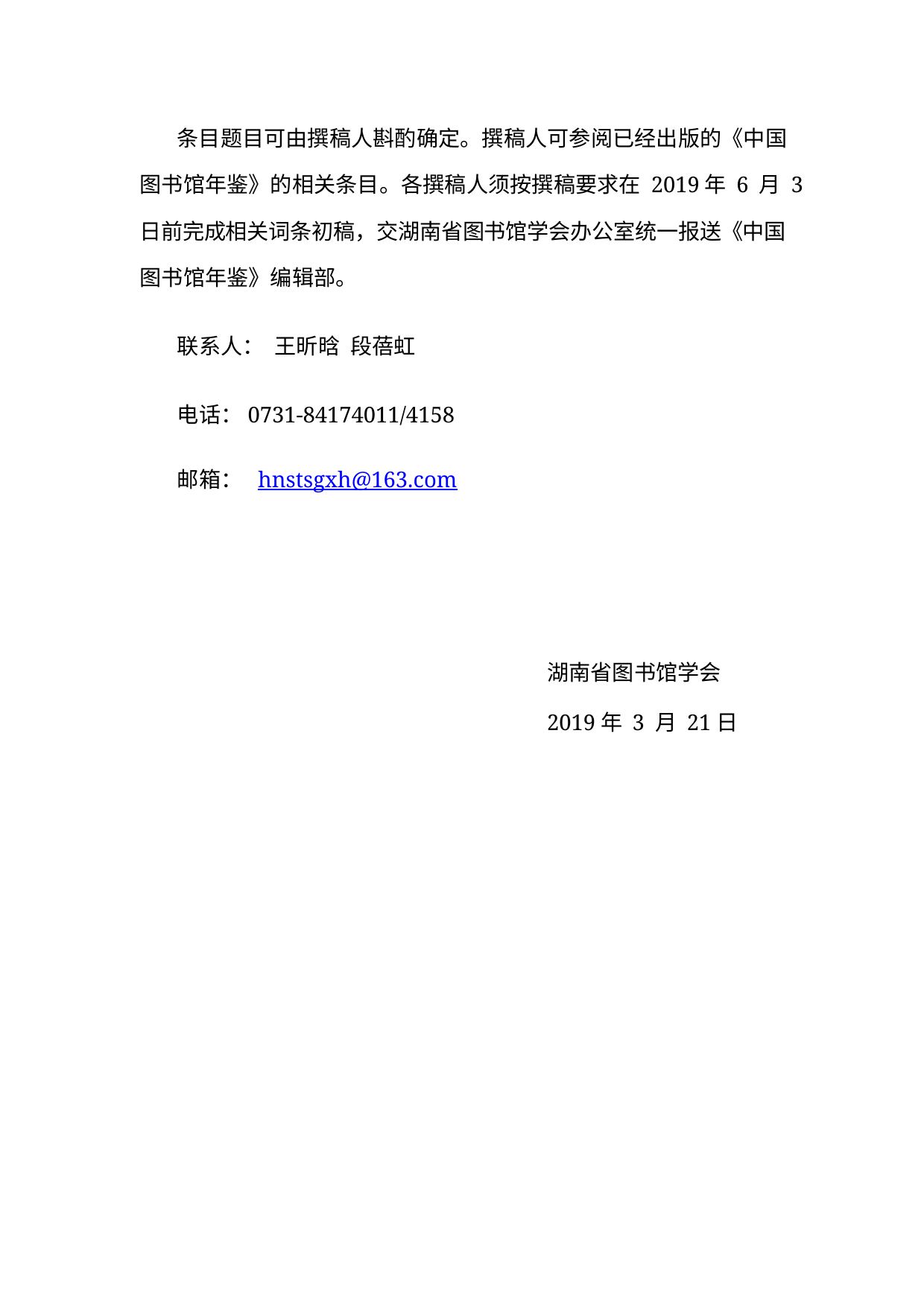

条目题目可由撰稿人斟酌确定。撰稿人可参阅已经出版的《中国
图书馆年鉴》的相关条目。各撰稿人须按撰稿要求在 2019年 6月 3
日前完成相关词条初稿，交湖南省图书馆学会办公室统一报送《中国
图书馆年鉴》编辑部。
联系人： 王昕晗 段蓓虹
电话：0731-84174011/4158
邮箱： hnstsgxh@163.com
湖南省图书馆学会
2019年 3月 21日